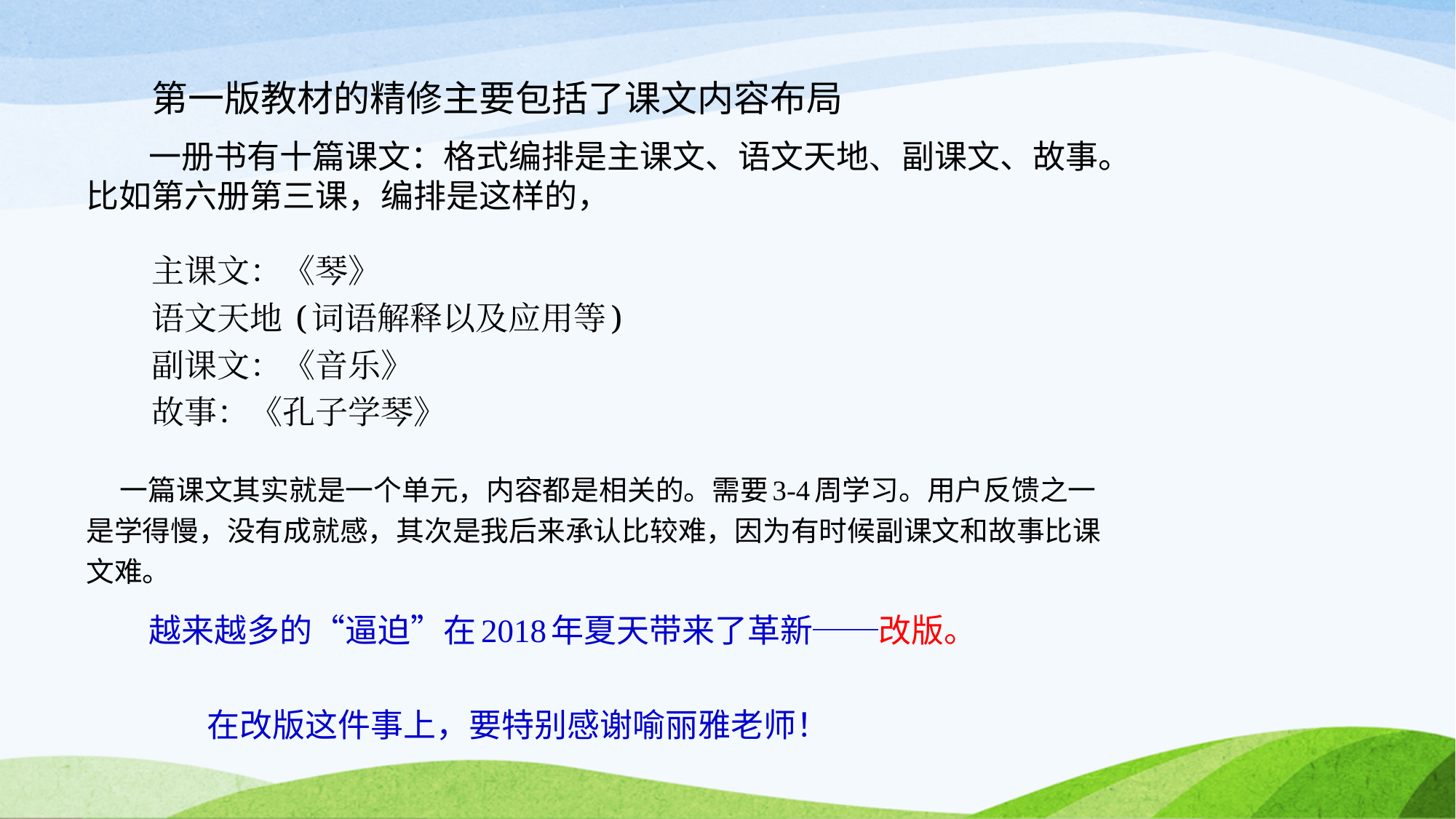

第一版教材的精修主要包括了课文内容布局
        一册书有十篇课文：格式编排是主课文、语文天地、副课文、故事。比如第六册第三课，编排是这样的，

	主课文：《琴》
	语文天地 (词语解释以及应用等)
	副课文：《音乐》
	故事：《孔子学琴》

    一篇课文其实就是一个单元，内容都是相关的。需要3-4周学习。用户反馈之一是学得慢，没有成就感，其次是我后来承认比较难，因为有时候副课文和故事比课文难。

        越来越多的“逼迫”在2018年夏天带来了革新──改版。

                在改版这件事上，要特别感谢喻丽雅老师！